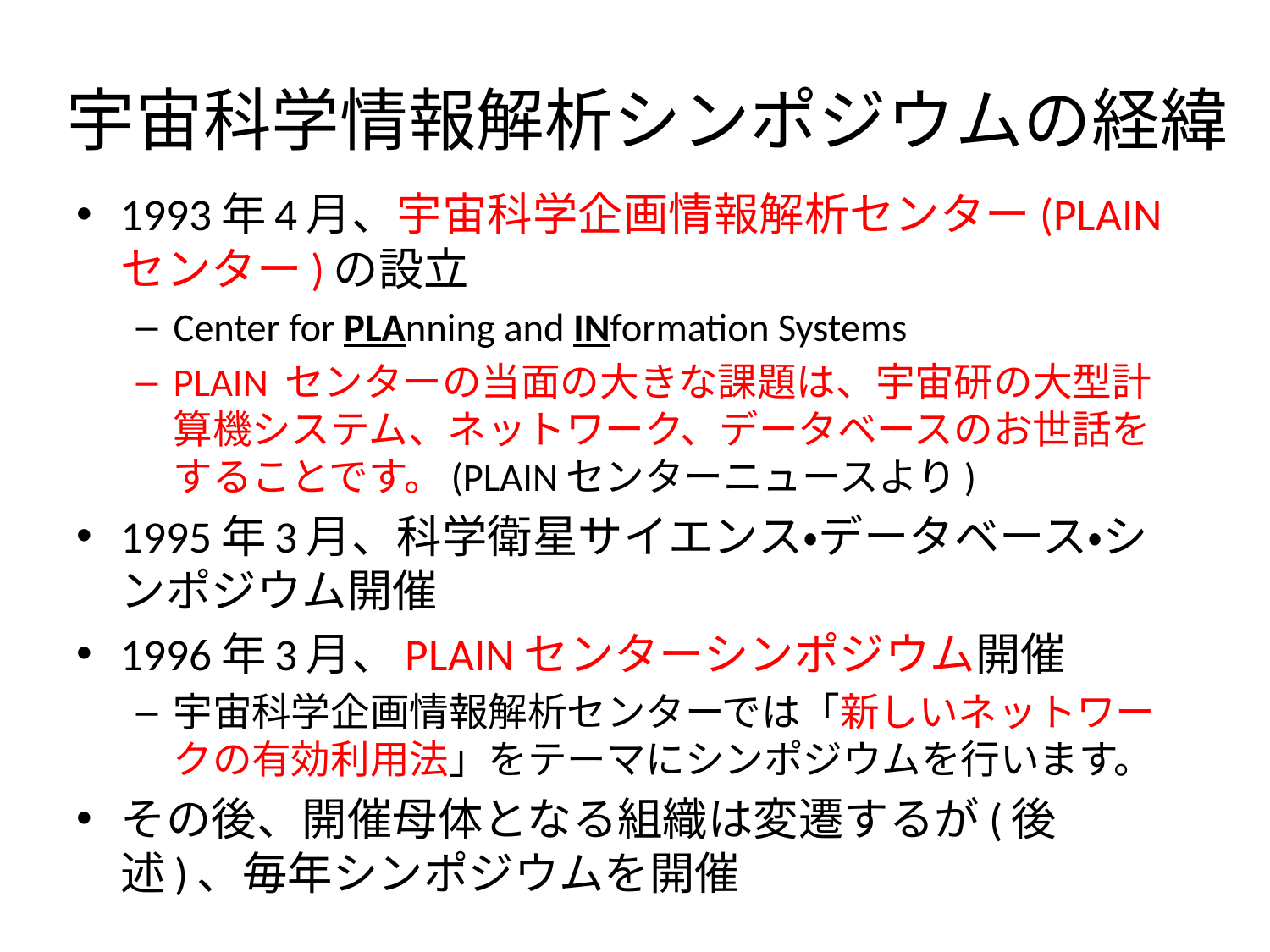

# 宇宙科学情報解析シンポジウムの経緯
1993年4月、宇宙科学企画情報解析センター(PLAINセンター)の設立
Center for PLAnning and INformation Systems
PLAIN センターの当面の大きな課題は、宇宙研の大型計算機システム、ネットワーク、データベースのお世話をすることです。(PLAINセンターニュースより)
1995年3月、科学衛星サイエンス・データベース・シンポジウム開催
1996年3月、PLAINセンターシンポジウム開催
宇宙科学企画情報解析センターでは「新しいネットワークの有効利用法」をテーマにシンポジウムを行います。
その後、開催母体となる組織は変遷するが(後述)、毎年シンポジウムを開催